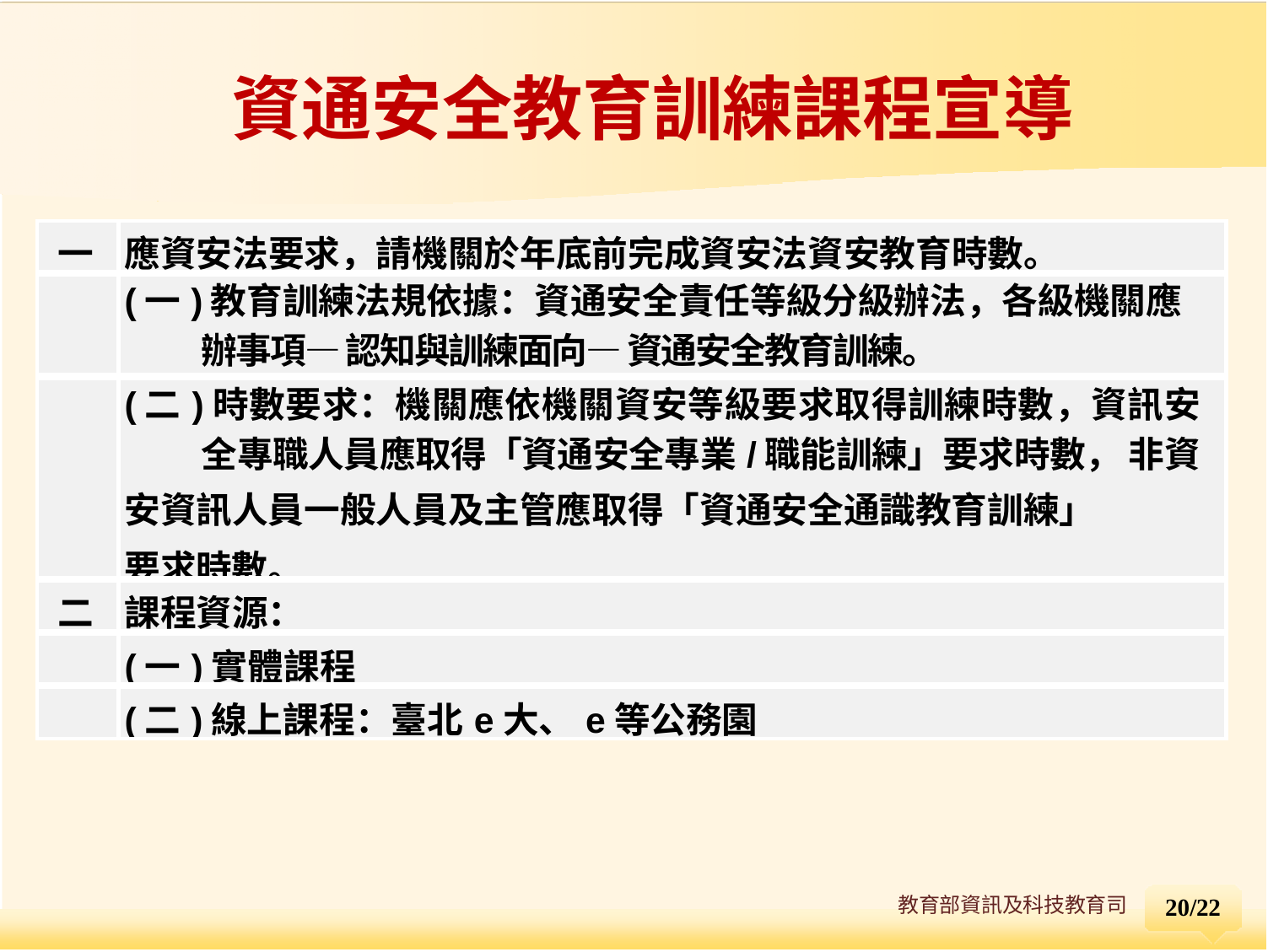

# 資通安全教育訓練課程宣導
| 一 | 應資安法要求，請機關於年底前完成資安法資安教育時數。 |
| --- | --- |
|  | (一)教育訓練法規依據：資通安全責任等級分級辦法，各級機關應辦事項— 認知與訓練面向— 資通安全教育訓練。 |
|  | (二)時數要求：機關應依機關資安等級要求取得訓練時數，資訊安全專職人員應取得「資通安全專業/職能訓練」要求時數， 非資 安資訊人員一般人員及主管應取得「資通安全通識教育訓練」 要求時數。 |
| 二 | 課程資源： |
|  | (一)實體課程 |
|  | (二)線上課程：臺北e大、e等公務園 |
20/22
教育部資訊及科技教育司